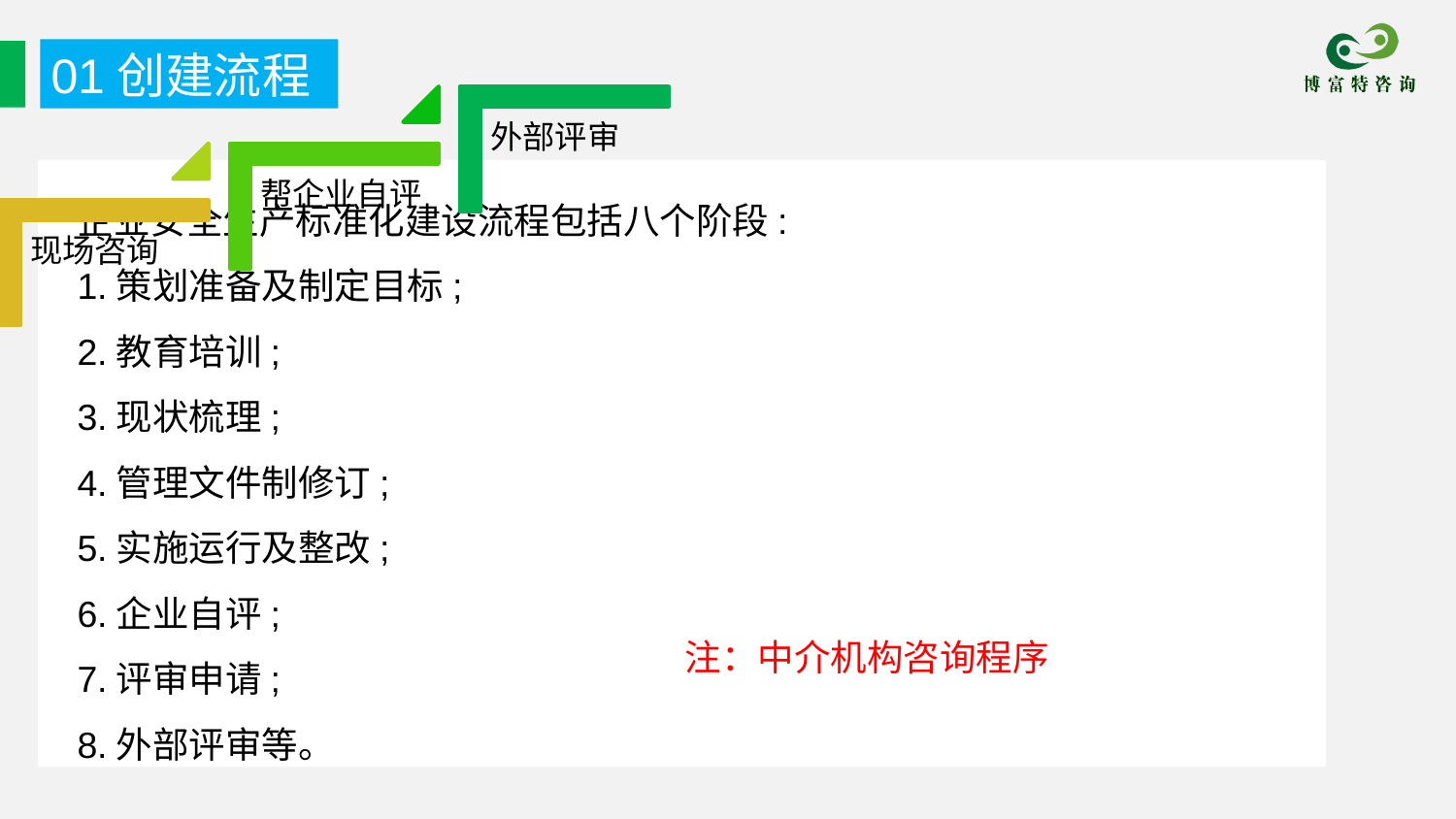

01创建流程

企业安全生产标准化建设流程包括八个阶段:
1.策划准备及制定目标;
2.教育培训;
3.现状梳理;
4.管理文件制修订;
5.实施运行及整改;
6.企业自评;
7.评审申请;
8.外部评审等。
现场咨询
帮企业自评
外部评审
注：中介机构咨询程序